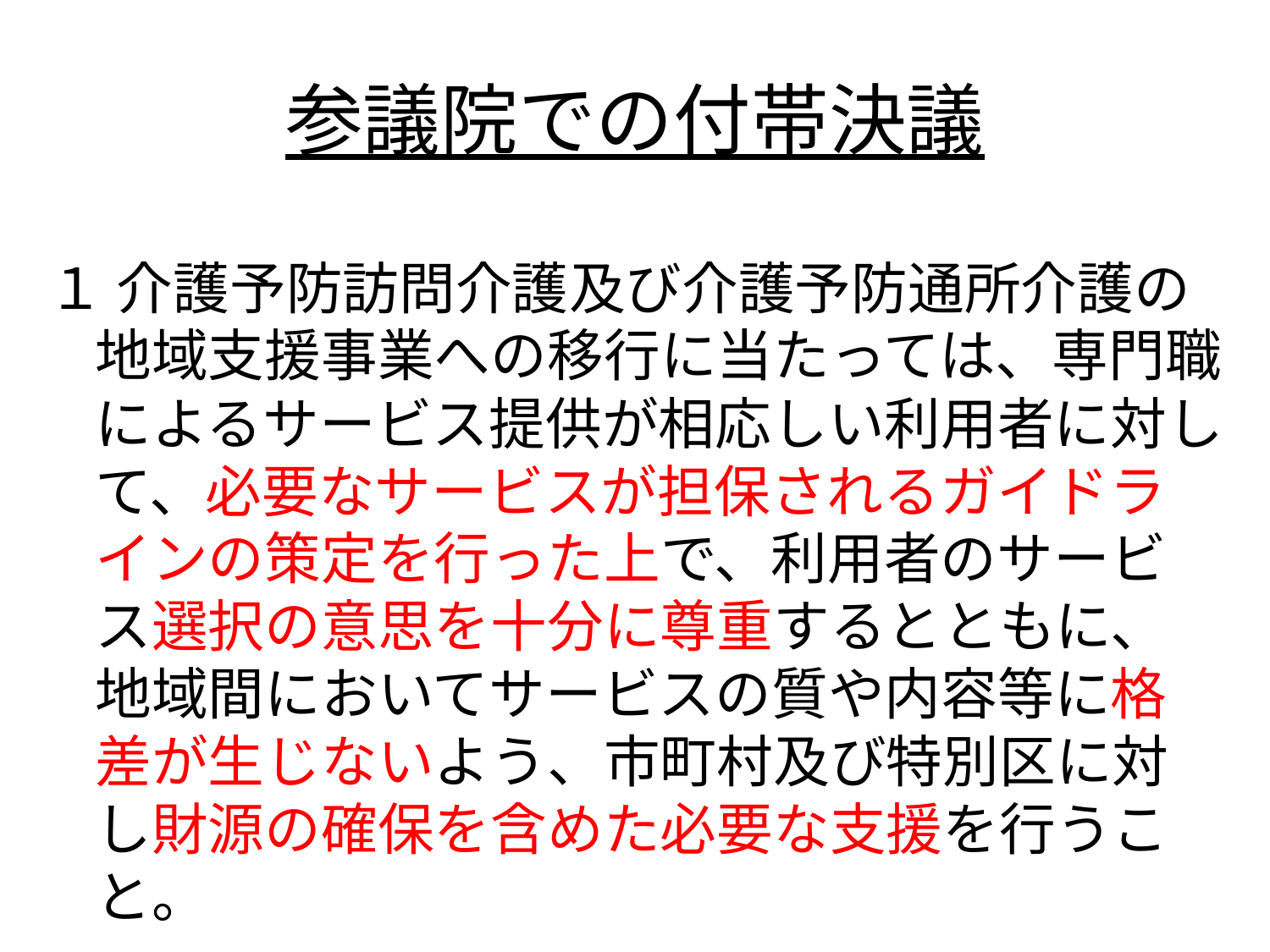

# 参議院での付帯決議
１ 介護予防訪問介護及び介護予防通所介護の地域支援事業への移行に当たっては、専門職によるサービス提供が相応しい利用者に対して、必要なサービスが担保されるガイドラインの策定を行った上で、利用者のサービス選択の意思を十分に尊重するとともに、地域間においてサービスの質や内容等に格差が生じないよう、市町村及び特別区に対し財源の確保を含めた必要な支援を行うこと。